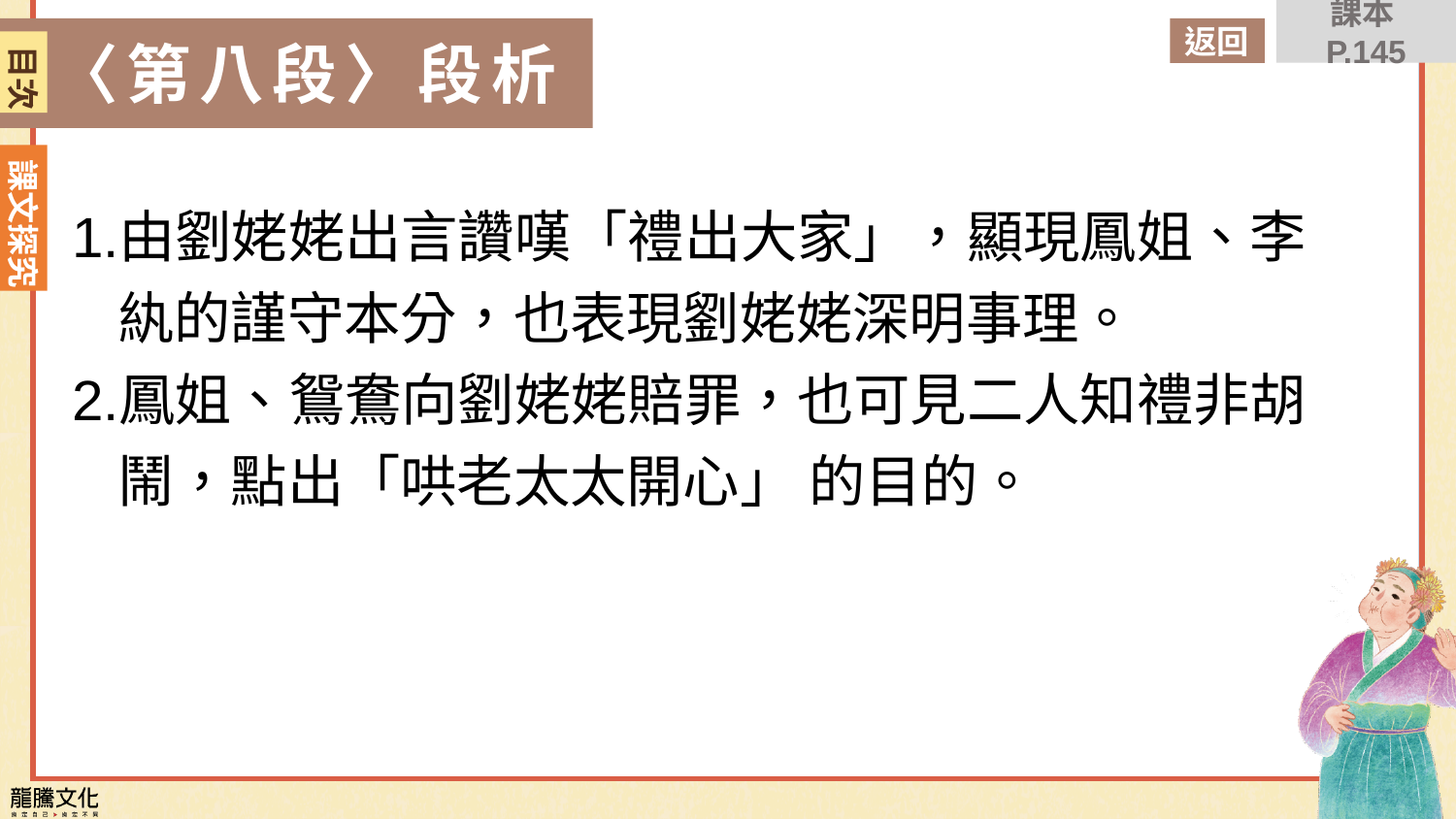

課本P.145

返回
〈第八段〉段析
目次
由劉姥姥出言讚嘆「禮出大家」，顯現鳳姐、李紈的謹守本分，也表現劉姥姥深明事理。
鳳姐、鴛鴦向劉姥姥賠罪，也可見二人知禮非胡鬧，點出「哄老太太開心」 的目的。